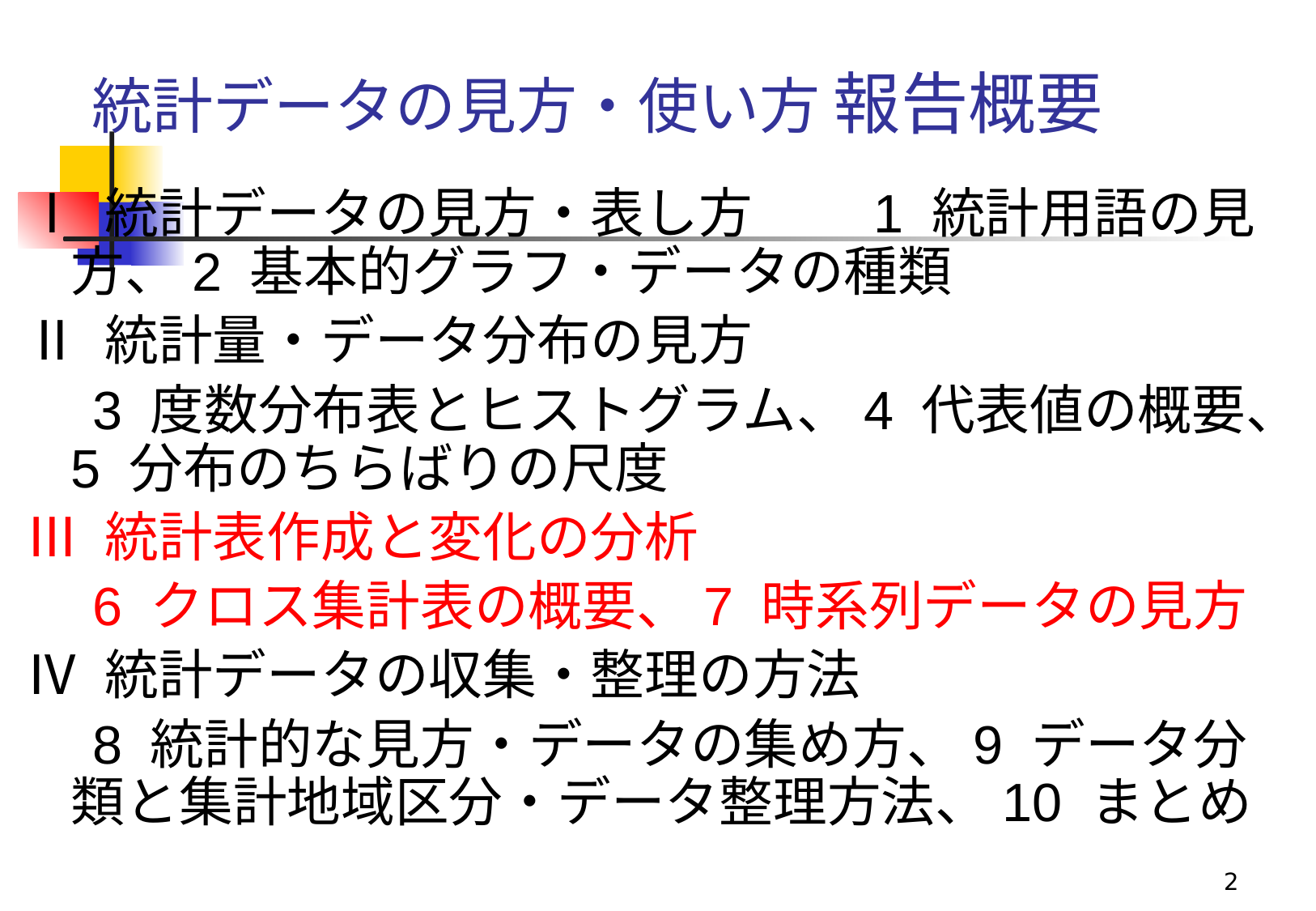

# 統計データの見方・使い方 報告概要
Ⅰ 統計データの見方・表し方　　1 統計用語の見方、2 基本的グラフ・データの種類
Ⅱ 統計量・データ分布の見方
　3 度数分布表とヒストグラム、4 代表値の概要、5 分布のちらばりの尺度
Ⅲ 統計表作成と変化の分析
　6 クロス集計表の概要、7 時系列データの見方
Ⅳ 統計データの収集・整理の方法
　8 統計的な見方・データの集め方、9 データ分類と集計地域区分・データ整理方法、10 まとめ
2